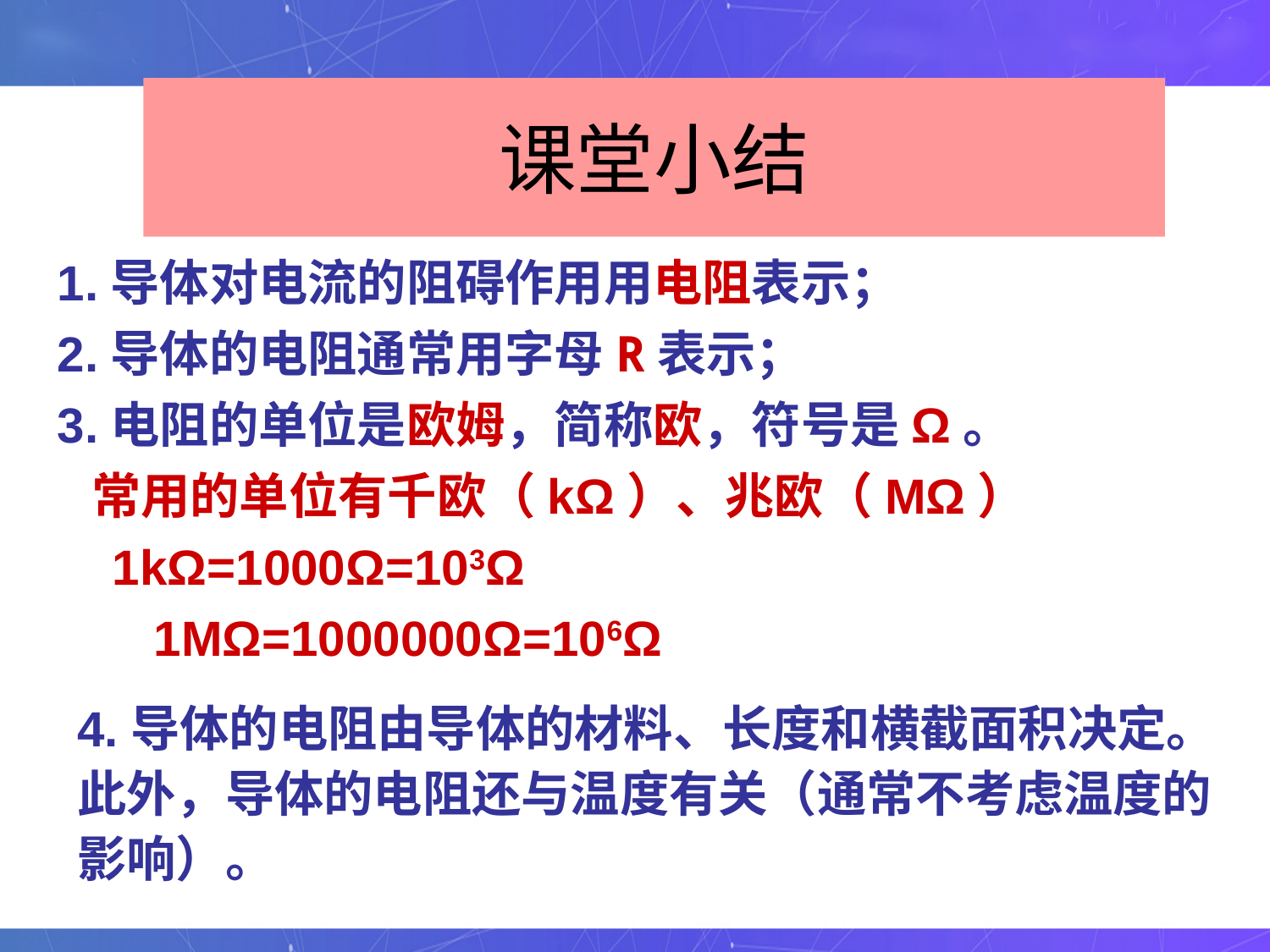

课堂小结
1.导体对电流的阻碍作用用电阻表示；
2.导体的电阻通常用字母R表示；
3.电阻的单位是欧姆，简称欧，符号是Ω。
  常用的单位有千欧（kΩ）、兆欧（MΩ）
    1kΩ=1000Ω=103Ω
       1MΩ=1000000Ω=106Ω
4.导体的电阻由导体的材料、长度和横截面积决定。
此外，导体的电阻还与温度有关（通常不考虑温度的影响）。